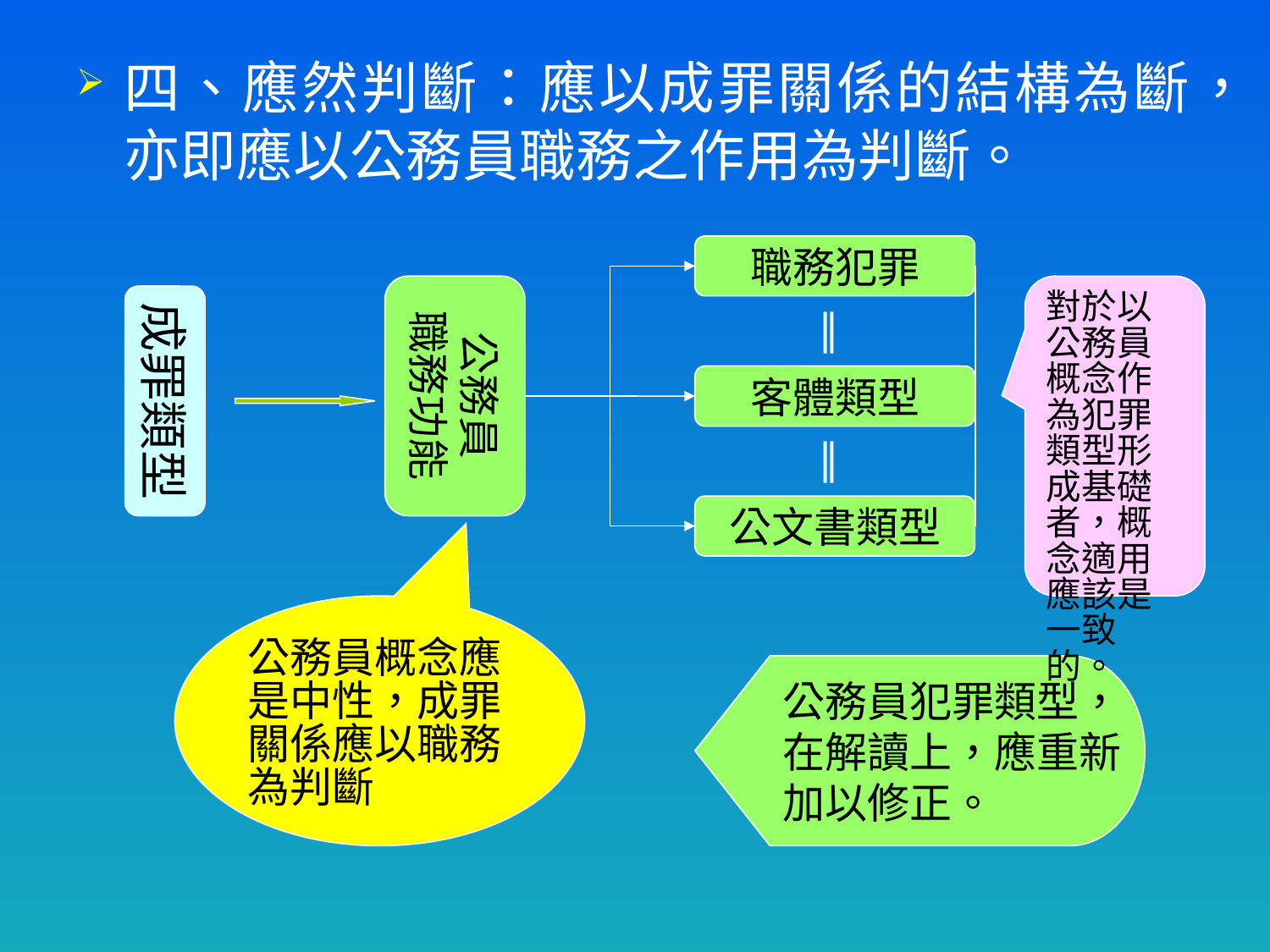

四、應然判斷：應以成罪關係的結構為斷，亦即應以公務員職務之作用為判斷。
職務犯罪
公務員
職務功能
對於以公務員概念作為犯罪類型形成基礎者，概念適用應該是一致的。
成罪類型
∥
客體類型

∥
公文書類型
公務員概念應是中性，成罪關係應以職務為判斷
公務員犯罪類型，
在解讀上，應重新
加以修正。